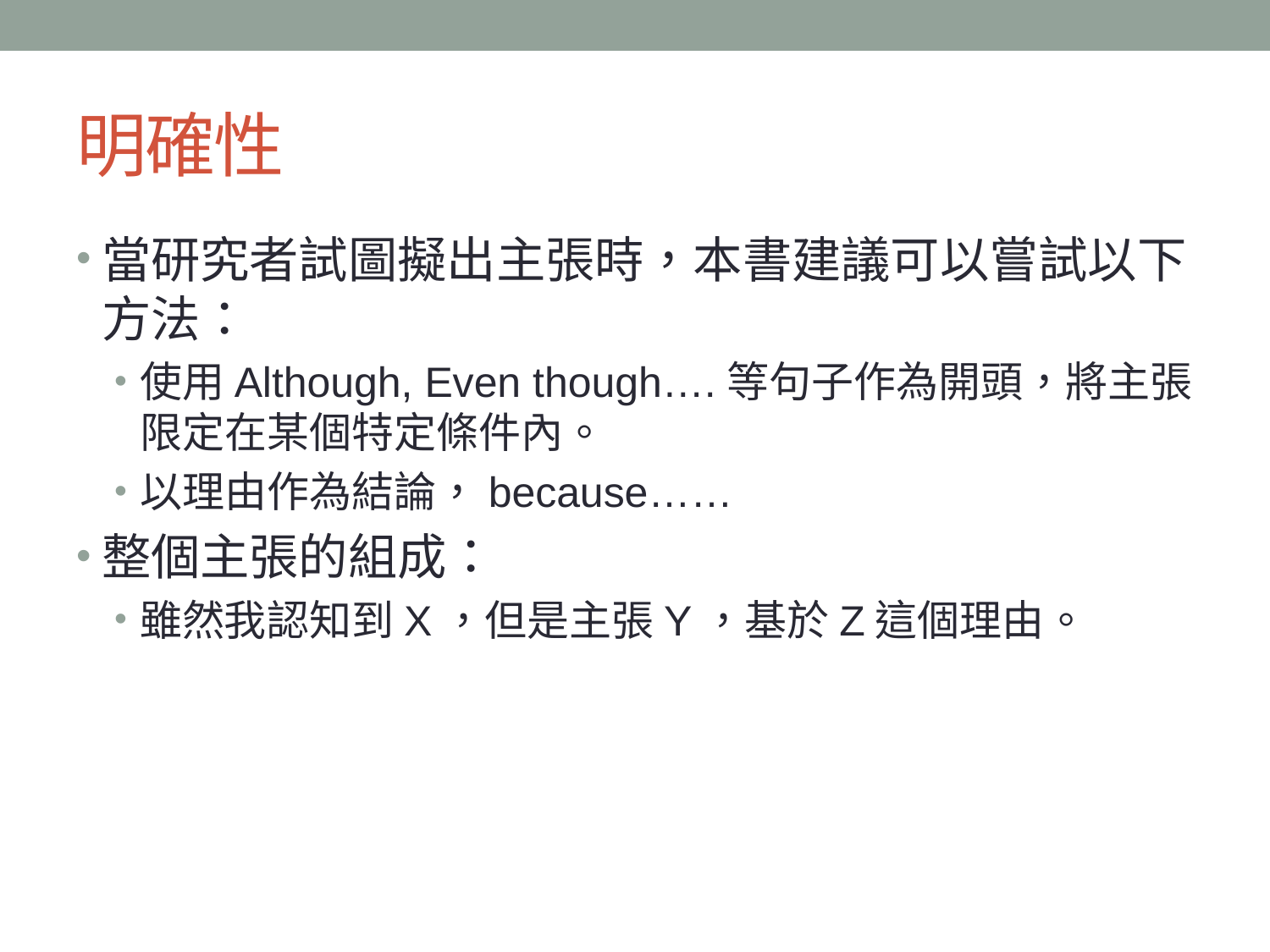

# 明確性
當研究者試圖擬出主張時，本書建議可以嘗試以下方法：
使用Although, Even though….等句子作為開頭，將主張限定在某個特定條件內。
以理由作為結論，because……
整個主張的組成：
雖然我認知到X，但是主張Y，基於Z這個理由。